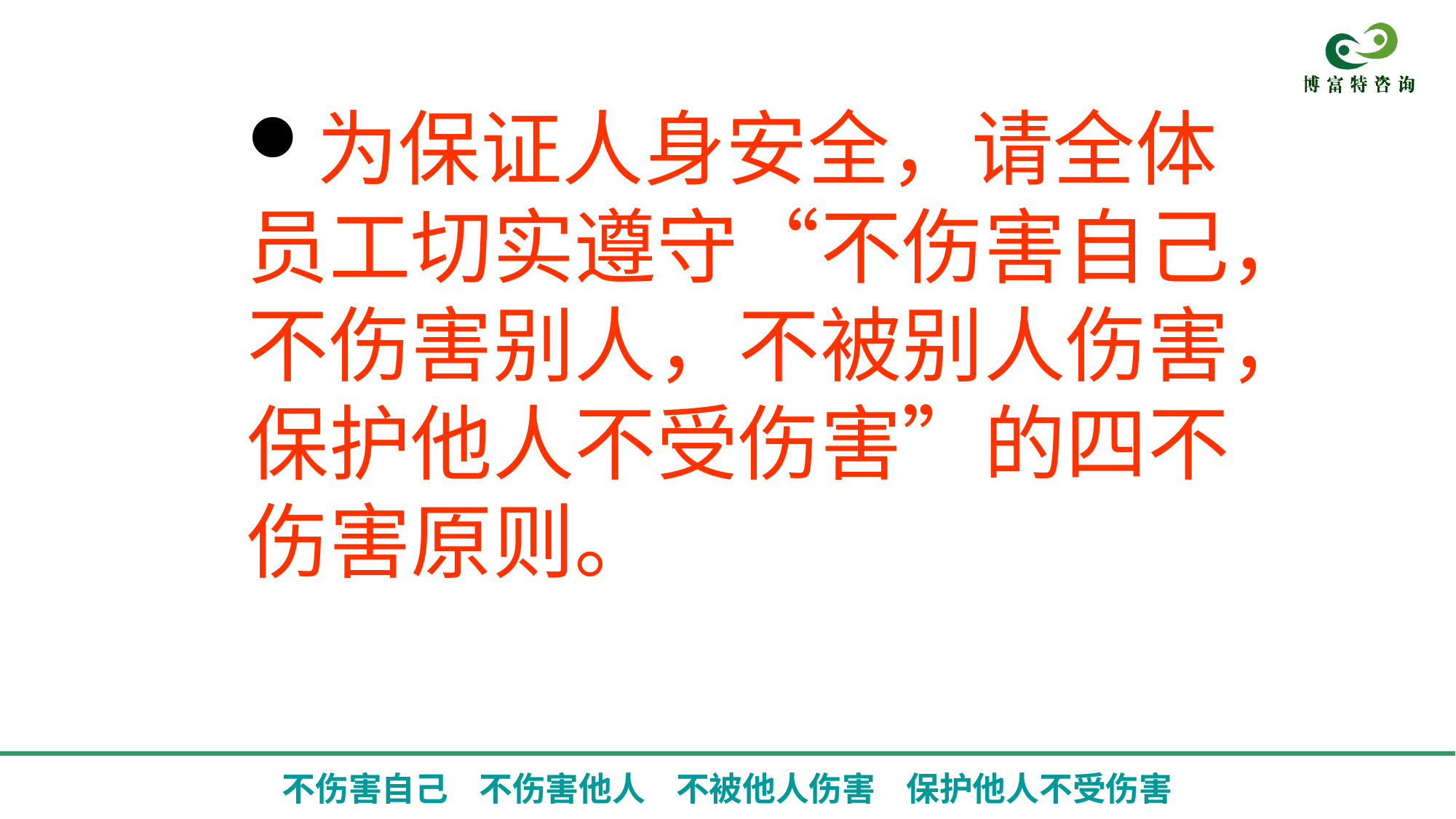

为保证人身安全，请全体员工切实遵守“不伤害自己，不伤害别人，不被别人伤害，保护他人不受伤害”的四不伤害原则。
不伤害自己    不伤害他人    不被他人伤害    保护他人不受伤害